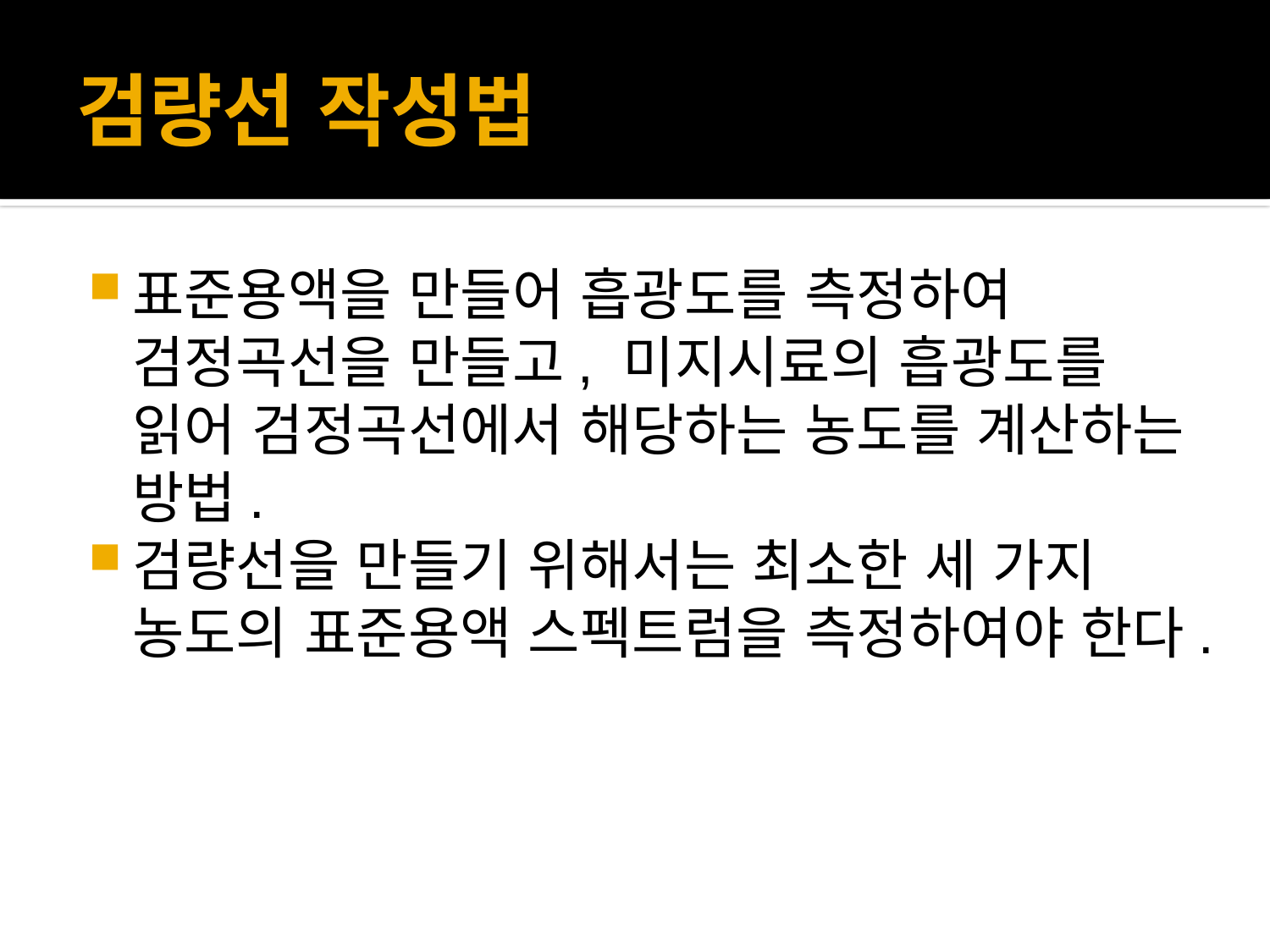

# 검량선 작성법
표준용액을 만들어 흡광도를 측정하여 검정곡선을 만들고, 미지시료의 흡광도를 읽어 검정곡선에서 해당하는 농도를 계산하는 방법.
검량선을 만들기 위해서는 최소한 세 가지 농도의 표준용액 스펙트럼을 측정하여야 한다.